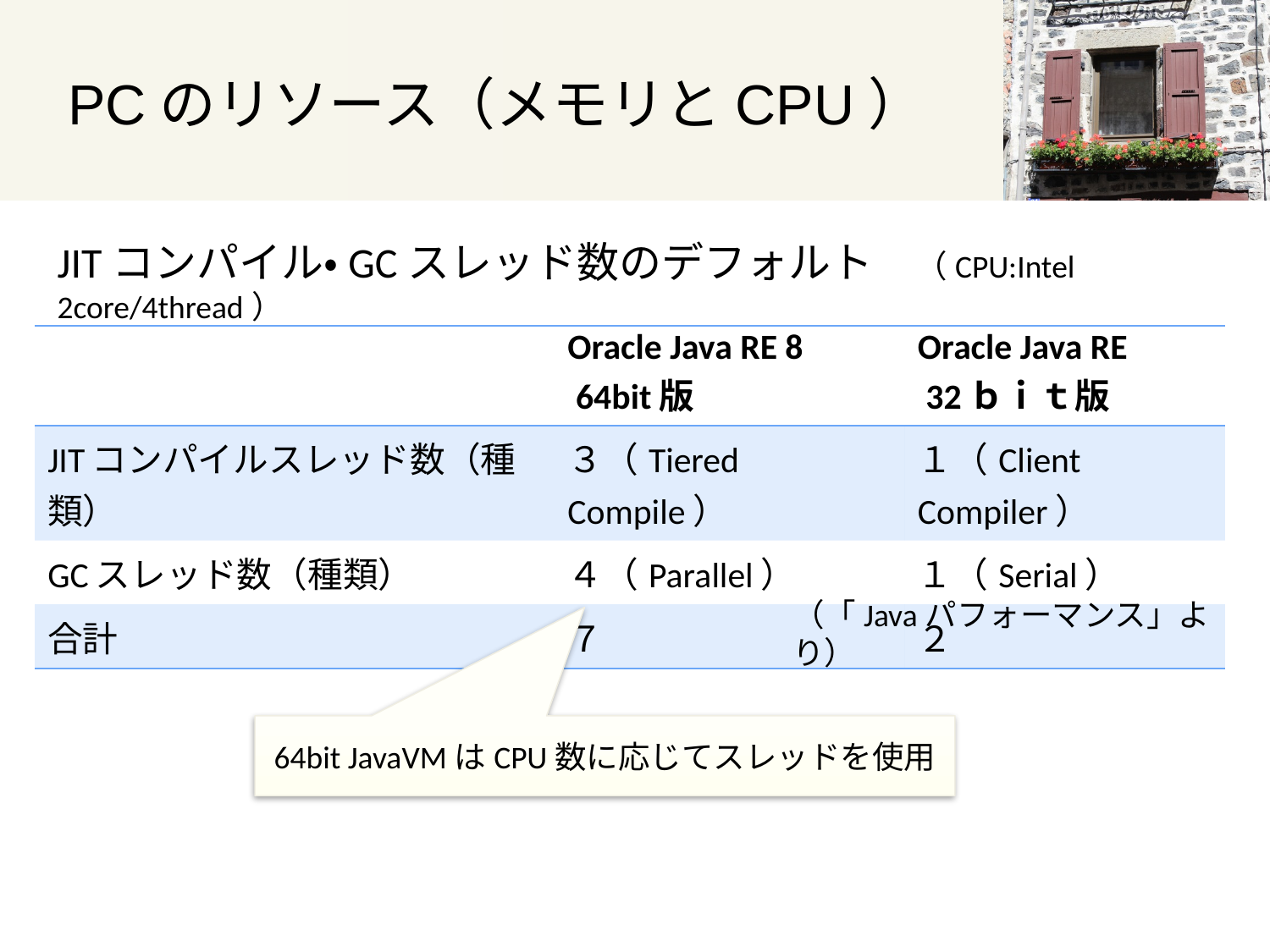

# PCのリソース（メモリとCPU）
JITコンパイル・GCスレッド数のデフォルト　（CPU:Intel 2core/4thread）
|  | Oracle Java RE 8 64bit版 | Oracle Java RE 32ｂｉｔ版 |
| --- | --- | --- |
| JITコンパイルスレッド数（種類） | ３（Tiered Compile） | １（Client Compiler） |
| GCスレッド数（種類） | ４（Parallel） | １（Serial） |
| 合計 | ７ | ２ |
（「Javaパフォーマンス」より）
64bit JavaVMはCPU数に応じてスレッドを使用